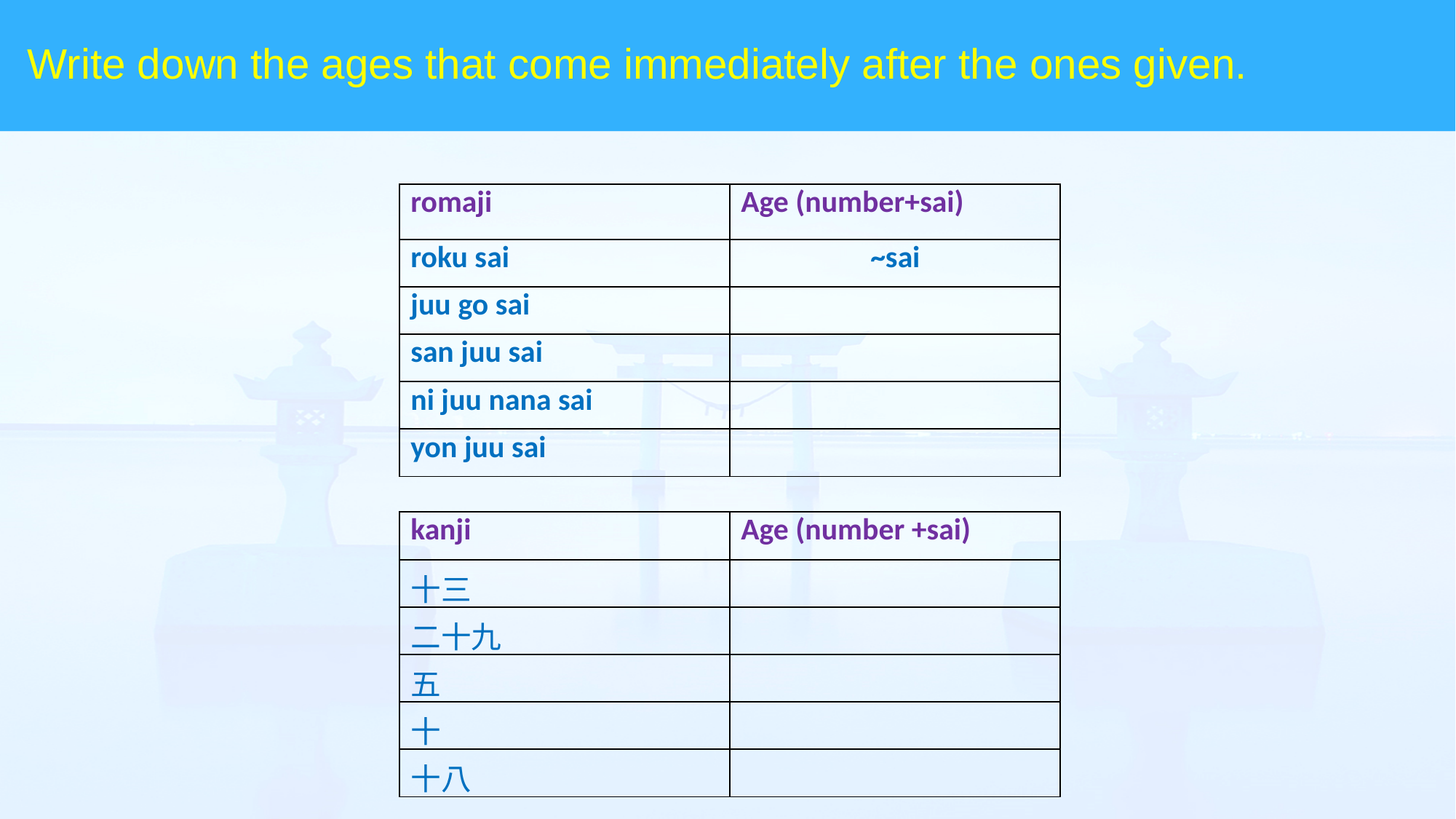

Write down the ages that come immediately after the ones given.
| romaji | Age (number+sai) |
| --- | --- |
| roku sai | ~sai |
| juu go sai |  |
| san juu sai |  |
| ni juu nana sai |  |
| yon juu sai |  |
| kanji | Age (number +sai) |
| --- | --- |
| 十三 |  |
| 二十九 |  |
| 五 |  |
| 十 |  |
| 十八 |  |